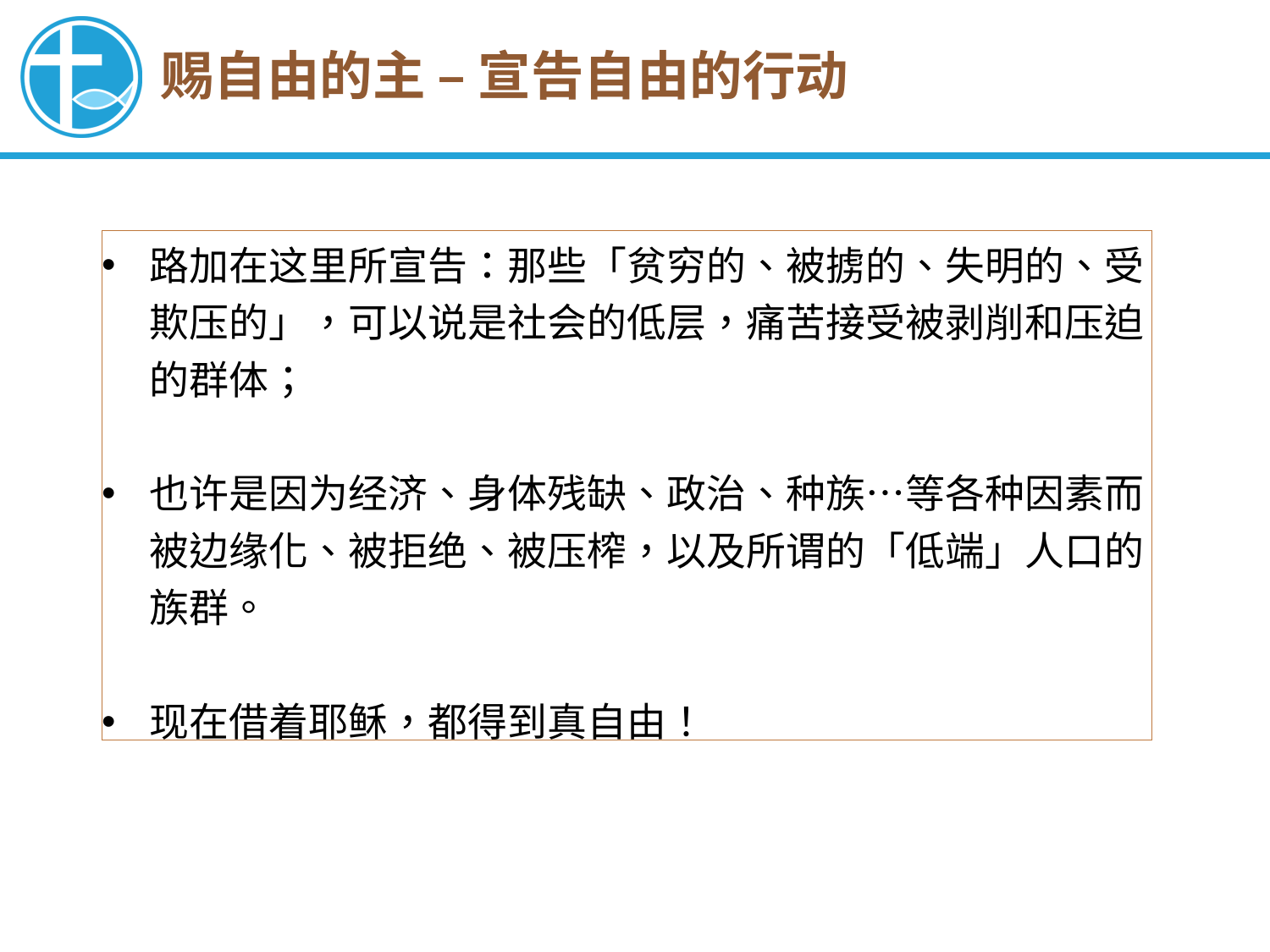

赐自由的主 – 宣告自由的行动
路加在这里所宣告：那些「贫穷的、被掳的、失明的、受欺压的」，可以说是社会的低层，痛苦接受被剥削和压迫的群体；

也许是因为经济、身体残缺、政治、种族…等各种因素而被边缘化、被拒绝、被压榨，以及所谓的「低端」人口的族群。

现在借着耶稣，都得到真自由！